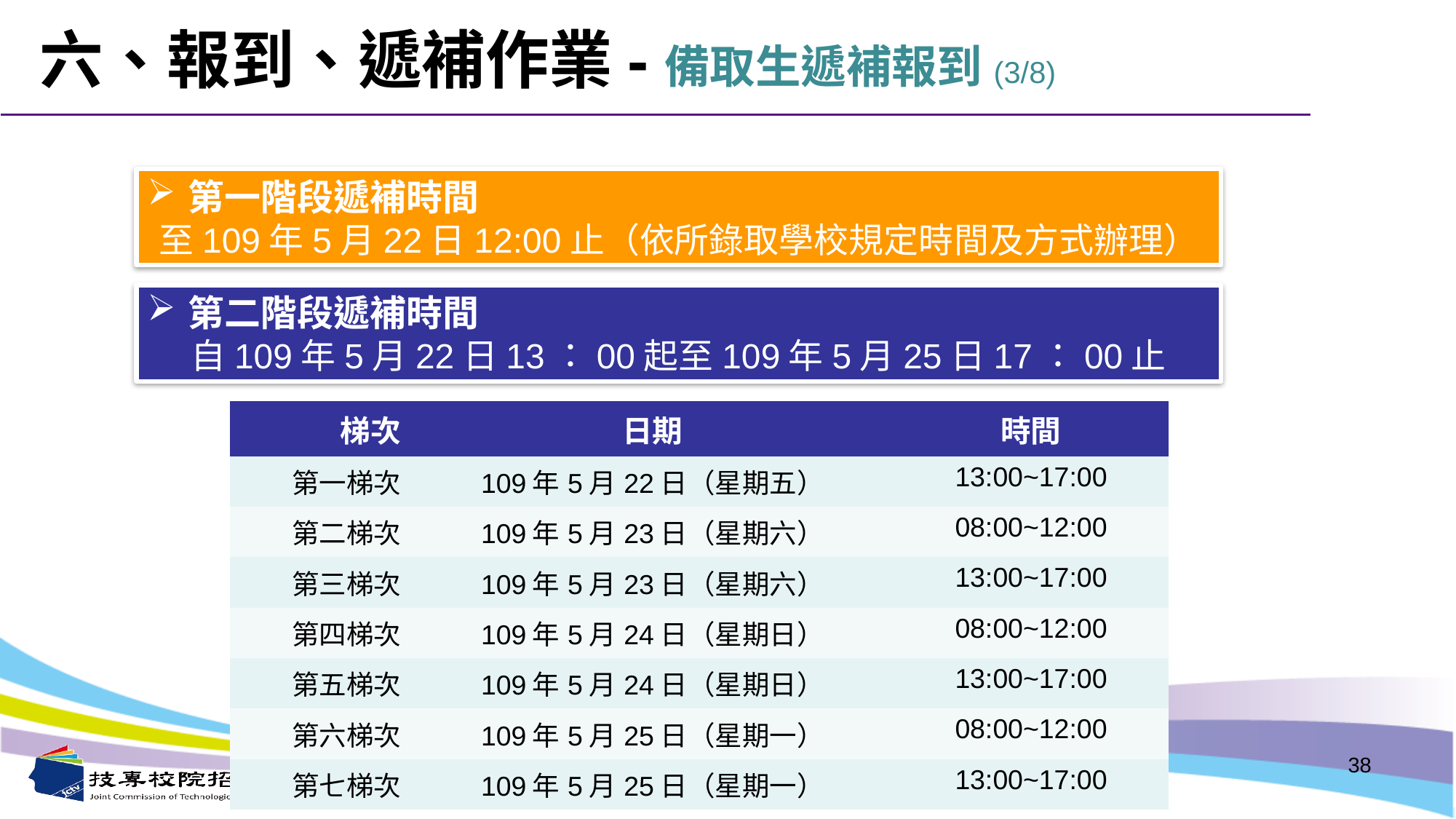

六、報到、遞補作業-備取生遞補報到(3/8)
第一階段遞補時間
至109年5月22日12:00止（依所錄取學校規定時間及方式辦理）
第二階段遞補時間
自109年5月22日13：00起至109年5月25日17：00止
| 梯次 | 日期 | 時間 |
| --- | --- | --- |
| 第一梯次 | 109年5月22日（星期五） | 13:00~17:00 |
| 第二梯次 | 109年5月23日（星期六） | 08:00~12:00 |
| 第三梯次 | 109年5月23日（星期六） | 13:00~17:00 |
| 第四梯次 | 109年5月24日（星期日） | 08:00~12:00 |
| 第五梯次 | 109年5月24日（星期日） | 13:00~17:00 |
| 第六梯次 | 109年5月25日（星期一） | 08:00~12:00 |
| 第七梯次 | 109年5月25日（星期一） | 13:00~17:00 |
38